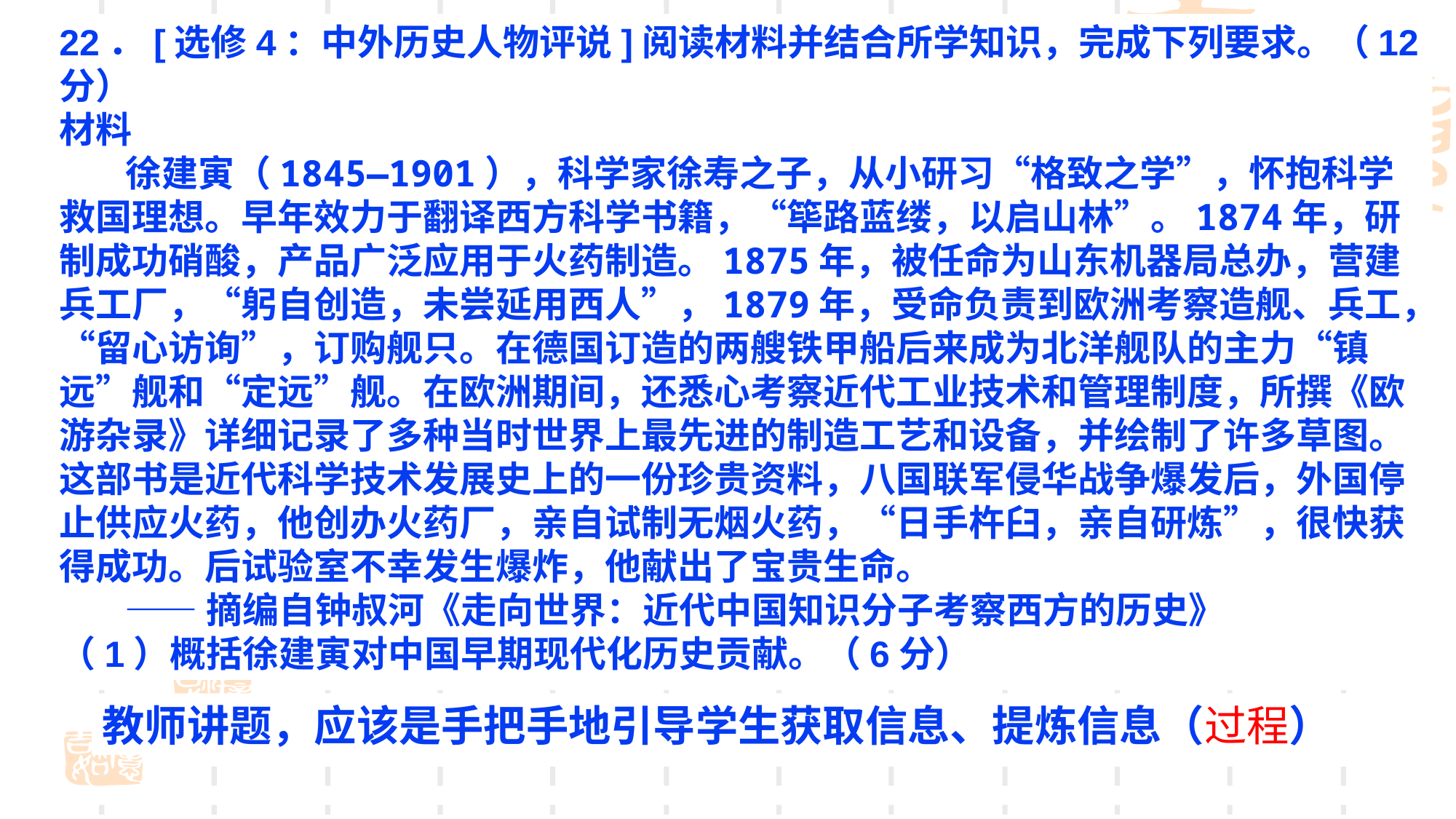

22．[选修4：中外历史人物评说]阅读材料并结合所学知识，完成下列要求。（12分）
材料
       徐建寅（1845—1901），科学家徐寿之子，从小研习“格致之学”，怀抱科学救国理想。早年效力于翻译西方科学书籍，“筚路蓝缕，以启山林”。1874年，研制成功硝酸，产品广泛应用于火药制造。1875年，被任命为山东机器局总办，营建兵工厂，“躬自创造，未尝延用西人”，1879年，受命负责到欧洲考察造舰、兵工，“留心访询”，订购舰只。在德国订造的两艘铁甲船后来成为北洋舰队的主力“镇远”舰和“定远”舰。在欧洲期间，还悉心考察近代工业技术和管理制度，所撰《欧游杂录》详细记录了多种当时世界上最先进的制造工艺和设备，并绘制了许多草图。这部书是近代科学技术发展史上的一份珍贵资料，八国联军侵华战争爆发后，外国停止供应火药，他创办火药厂，亲自试制无烟火药，“日手杵臼，亲自研炼”，很快获得成功。后试验室不幸发生爆炸，他献出了宝贵生命。
        ——摘编自钟叔河《走向世界：近代中国知识分子考察西方的历史》
（1）概括徐建寅对中国早期现代化历史贡献。（6分）
教师讲题，应该是手把手地引导学生获取信息、提炼信息（过程）